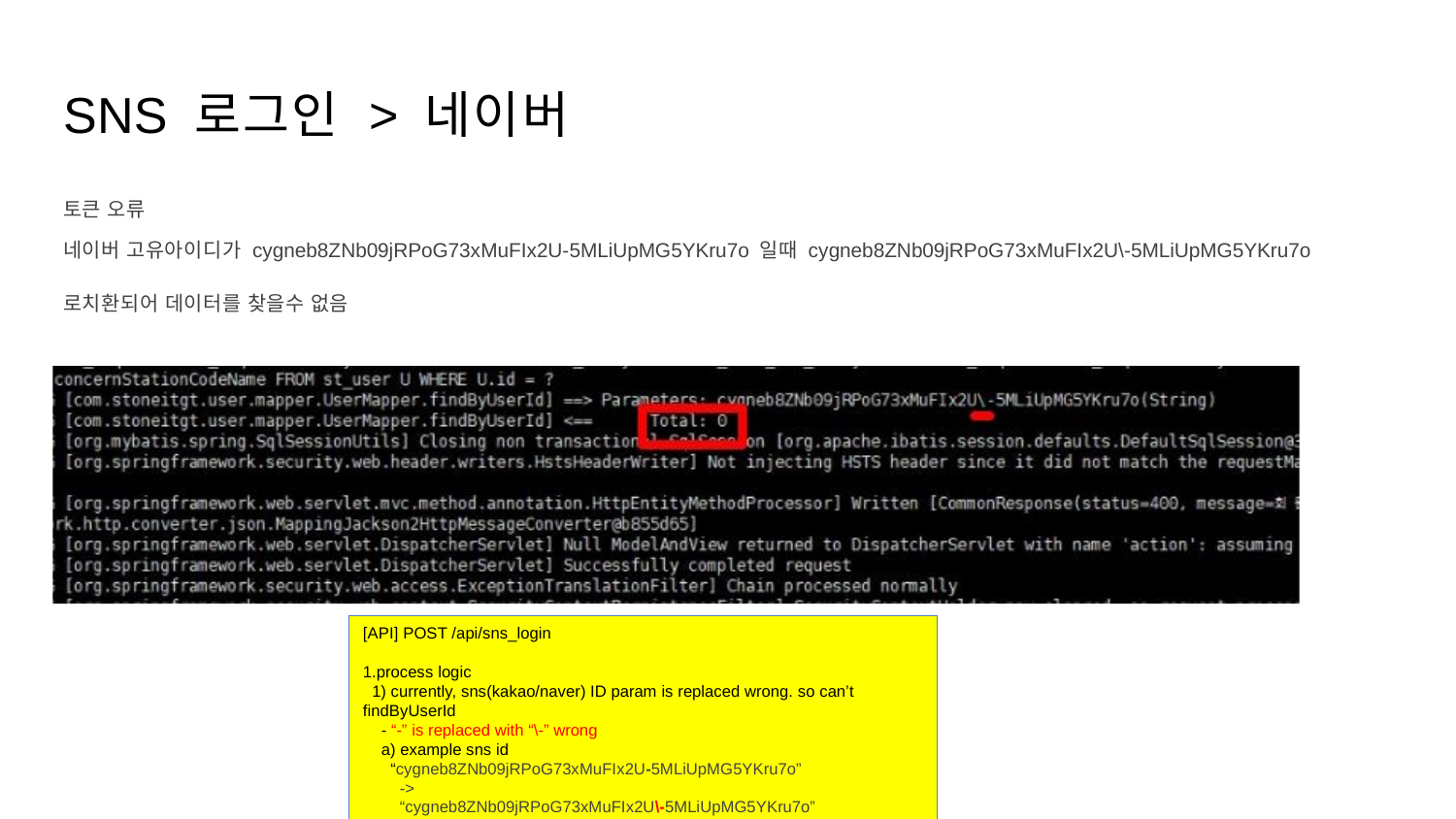

# SNS 로그인 > 네이버
토큰 오류

네이버 고유아이디가 cygneb8ZNb09jRPoG73xMuFIx2U-5MLiUpMG5YKru7o 일때 cygneb8ZNb09jRPoG73xMuFIx2U\-5MLiUpMG5YKru7o

로치환되어 데이터를 찾을수 없음

[API] POST /api/sns_login

1.process logic
  1) currently, sns(kakao/naver) ID param is replaced wrong. so can’t findByUserId
    - “-” is replaced with “\-” wrong
    a) example sns id
      “cygneb8ZNb09jRPoG73xMuFIx2U-5MLiUpMG5YKru7o”
        ->
        “cygneb8ZNb09jRPoG73xMuFIx2U\-5MLiUpMG5YKru7o”